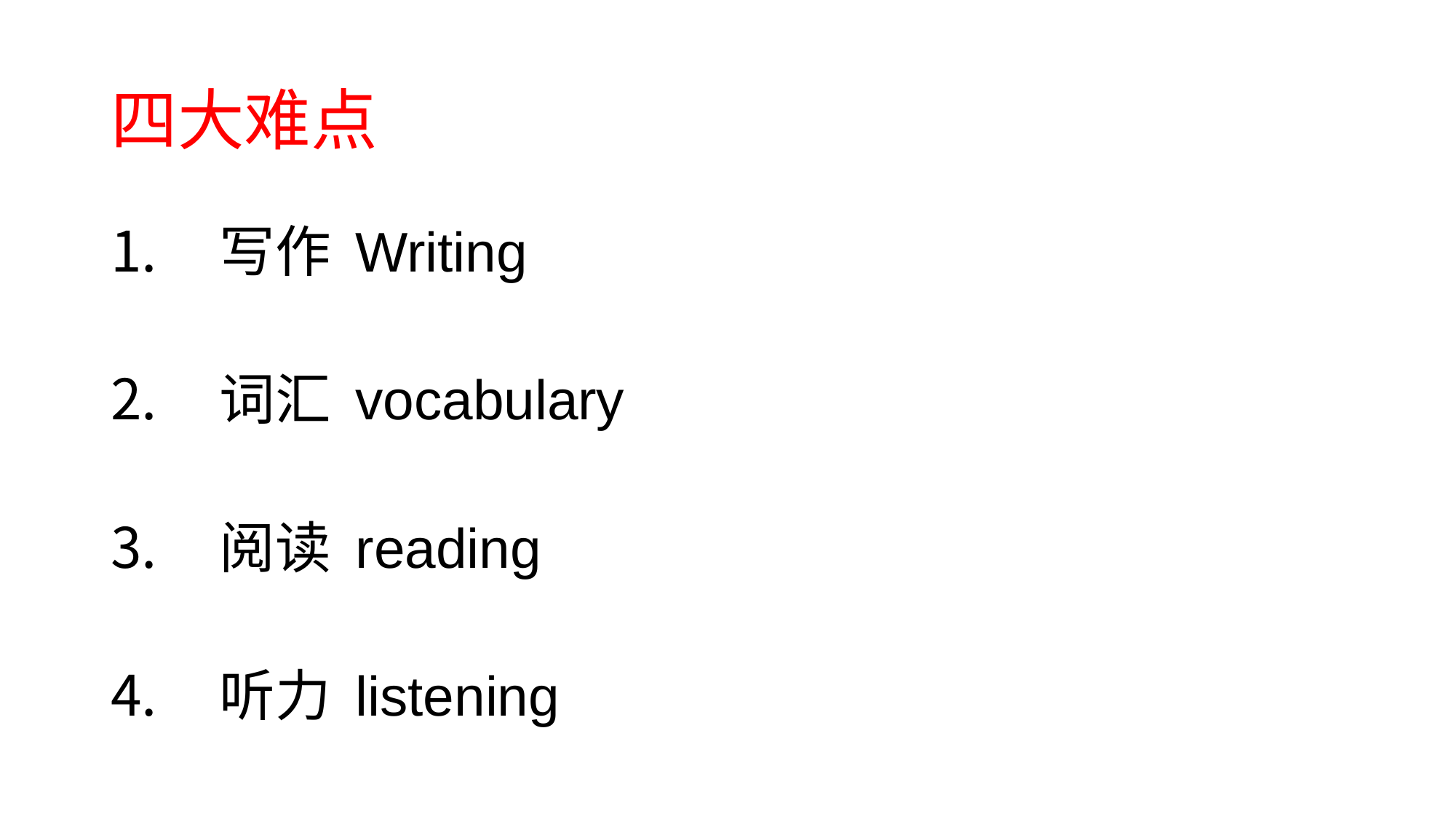

# 四大难点
写作 Writing

词汇 vocabulary

阅读 reading

听力 listening